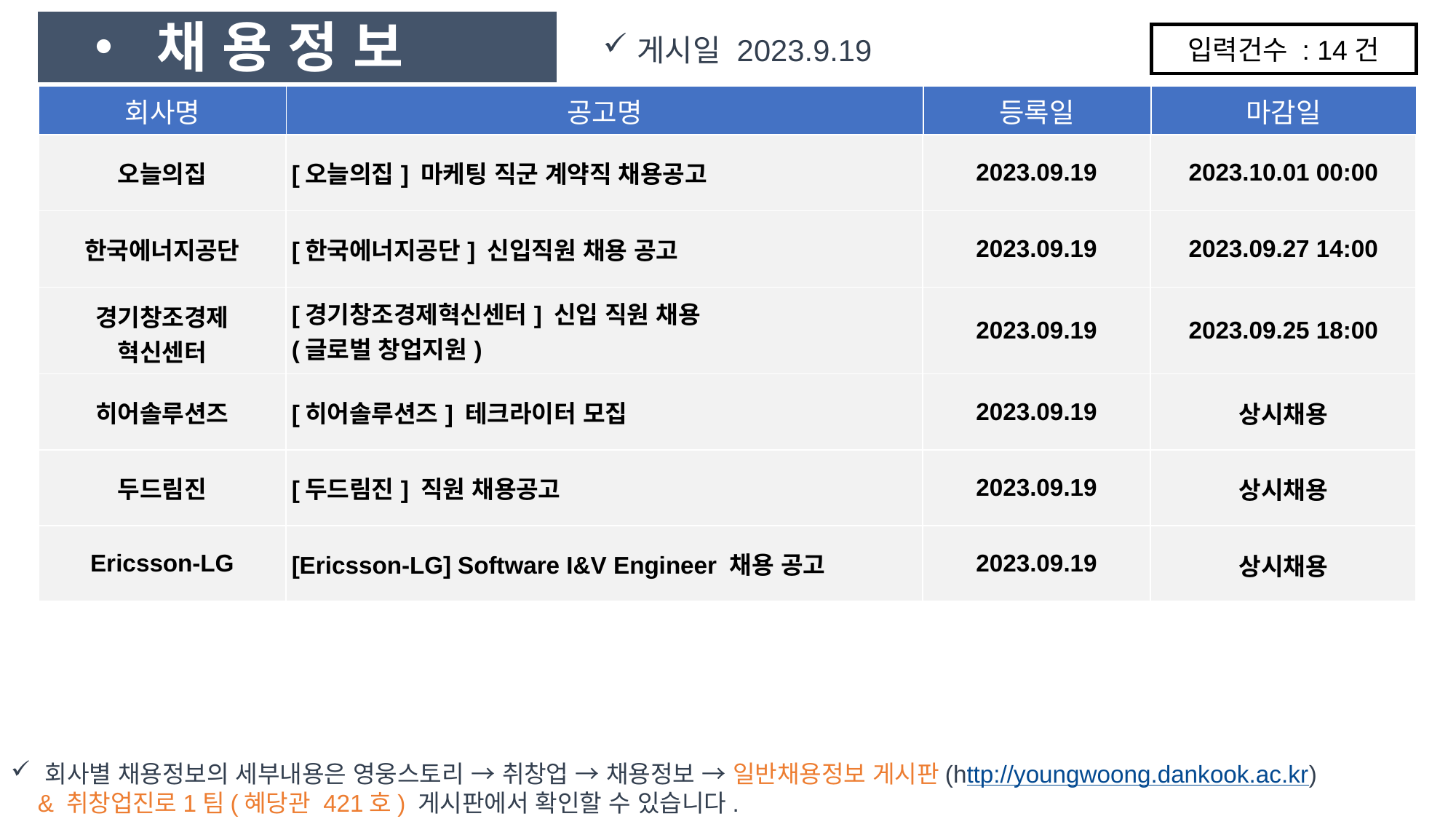

• 채 용 정 보

게시일 2023.9.19
입력건수 : 14건
| 회사명 | 공고명 | 등록일 | 마감일 |
| --- | --- | --- | --- |

| 오늘의집 | [오늘의집] 마케팅 직군 계약직 채용공고 | 2023.09.19 | 2023.10.01 00:00 |
| --- | --- | --- | --- |
| 한국에너지공단 | [한국에너지공단] 신입직원 채용 공고 | 2023.09.19 | 2023.09.27 14:00 |
| 경기창조경제 혁신센터 | [경기창조경제혁신센터] 신입 직원 채용 (글로벌 창업지원) | 2023.09.19 | 2023.09.25 18:00 |
| 히어솔루션즈 | [히어솔루션즈] 테크라이터 모집 | 2023.09.19 | 상시채용 |
| 두드림진 | [두드림진] 직원 채용공고 | 2023.09.19 | 상시채용 |
| Ericsson-LG | [Ericsson-LG] Software I&V Engineer 채용 공고 | 2023.09.19 | 상시채용 |

회사별 채용정보의 세부내용은 영웅스토리 → 취창업 → 채용정보 → 일반채용정보 게시판(http://youngwoong.dankook.ac.kr)
    & 취창업진로1팀(혜당관 421호) 게시판에서 확인할 수 있습니다.